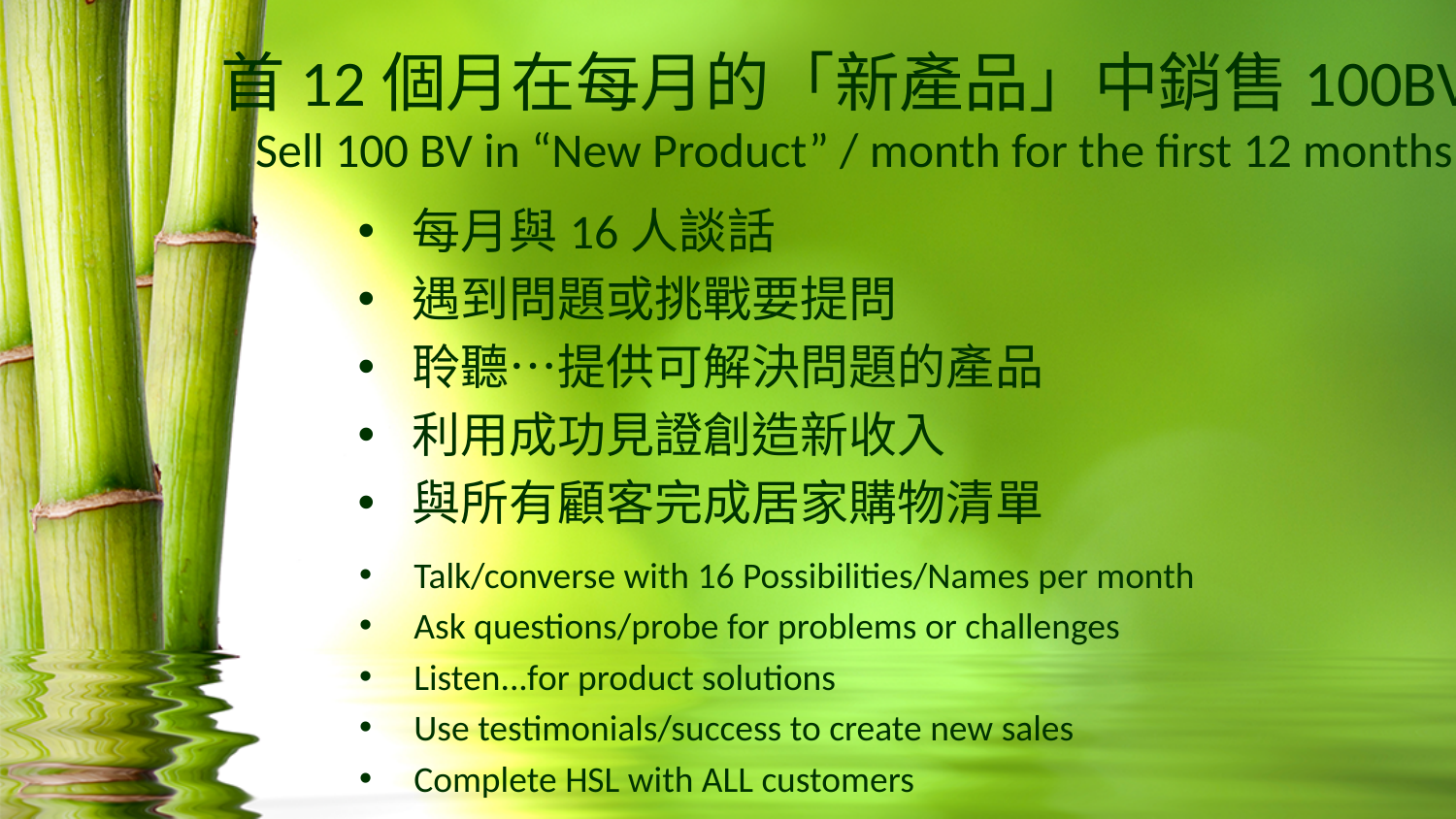

# 首12個月在每月的「新產品」中銷售100BV Sell 100 BV in “New Product” / month for the first 12 months
每月與16人談話
遇到問題或挑戰要提問
聆聽…提供可解決問題的產品
利用成功見證創造新收入
與所有顧客完成居家購物清單
Talk/converse with 16 Possibilities/Names per month
Ask questions/probe for problems or challenges
Listen...for product solutions
Use testimonials/success to create new sales
Complete HSL with ALL customers